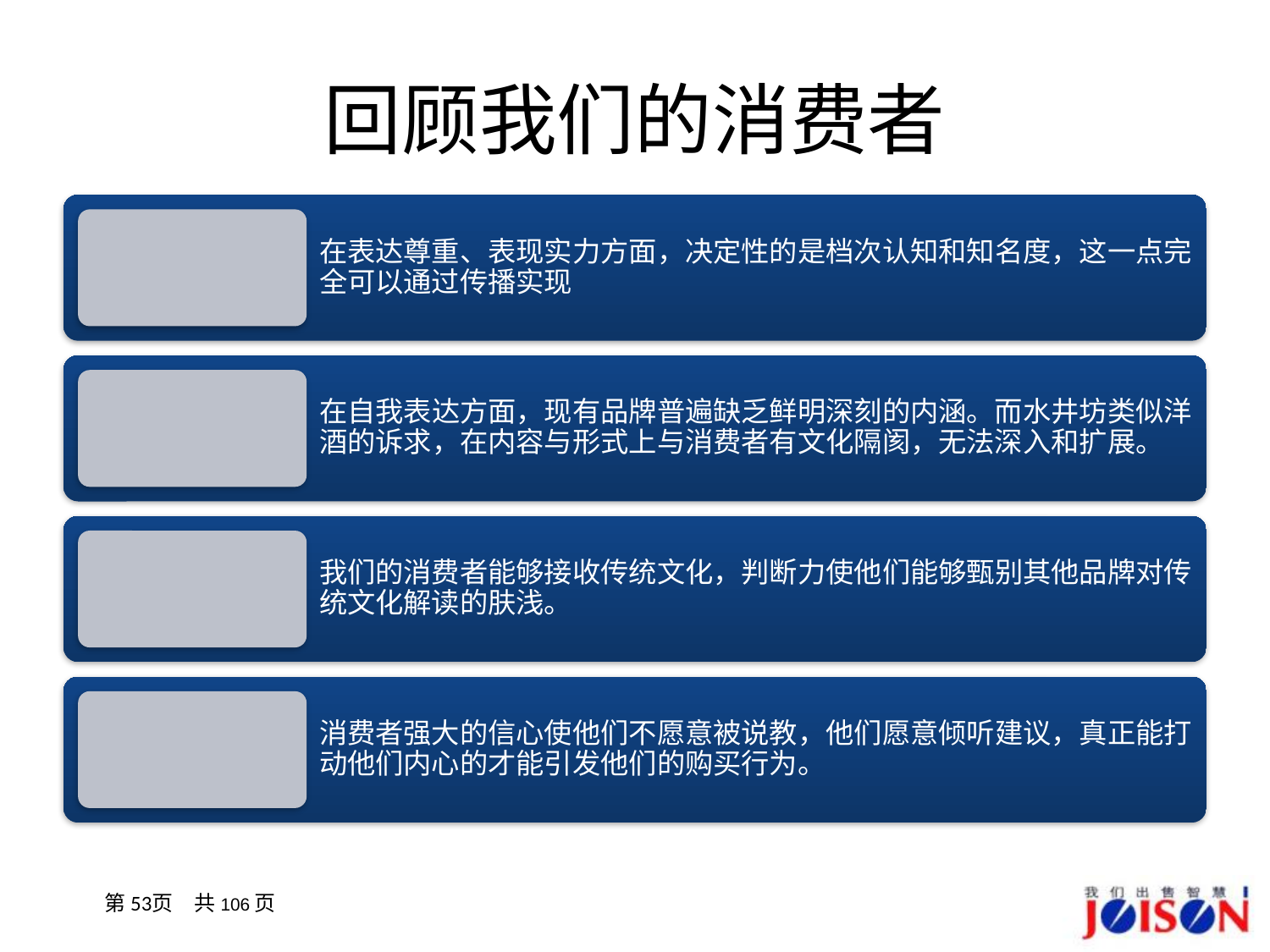

# 回顾我们的消费者
在表达尊重、表现实力方面，决定性的是档次认知和知名度，这一点完全可以通过传播实现
在自我表达方面，现有品牌普遍缺乏鲜明深刻的内涵。而水井坊类似洋酒的诉求，在内容与形式上与消费者有文化隔阂，无法深入和扩展。
我们的消费者能够接收传统文化，判断力使他们能够甄别其他品牌对传统文化解读的肤浅。
消费者强大的信心使他们不愿意被说教，他们愿意倾听建议，真正能打动他们内心的才能引发他们的购买行为。